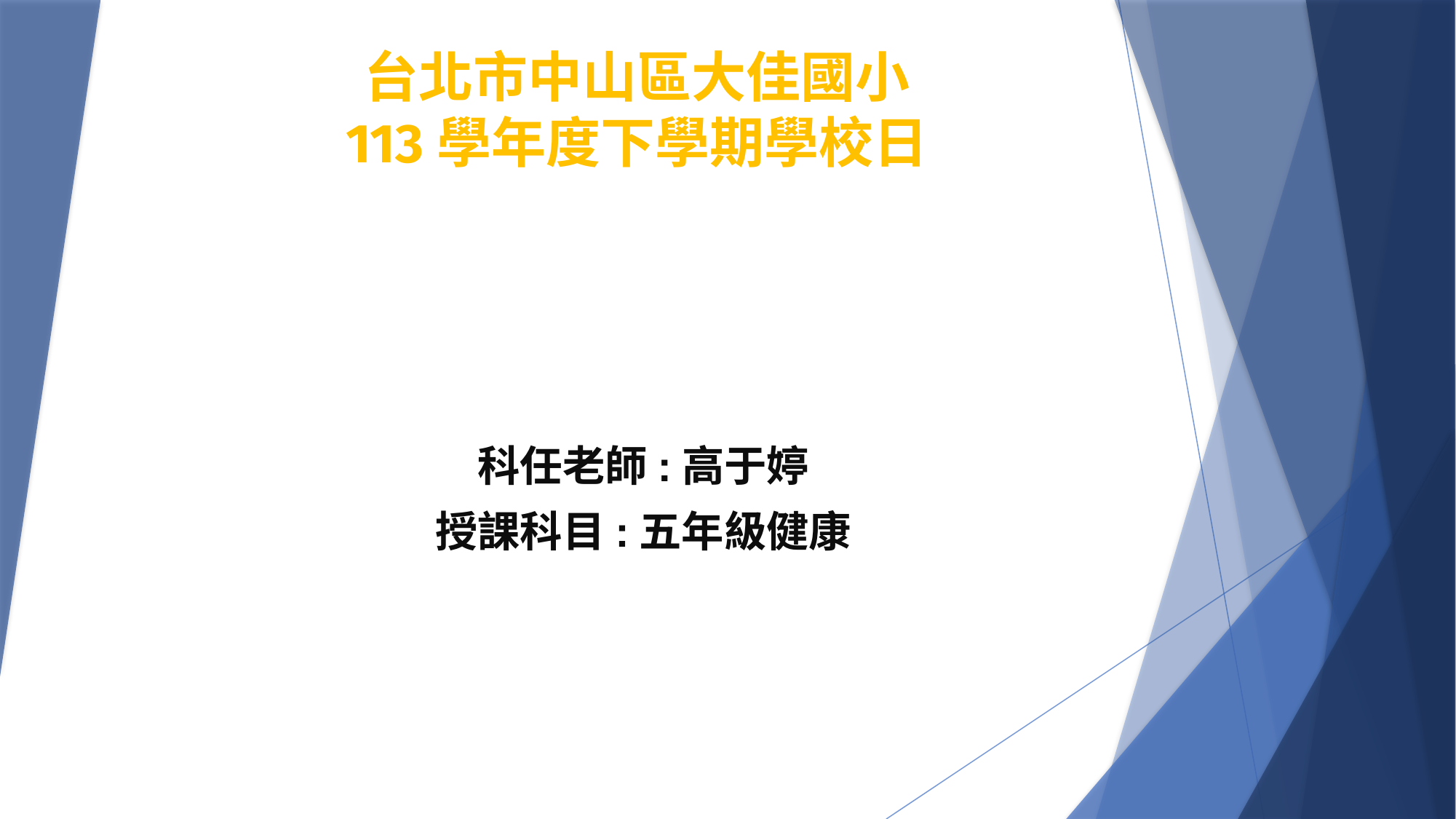

# 台北市中山區大佳國小 113學年度下學期學校日
科任老師:高于婷
授課科目:五年級健康